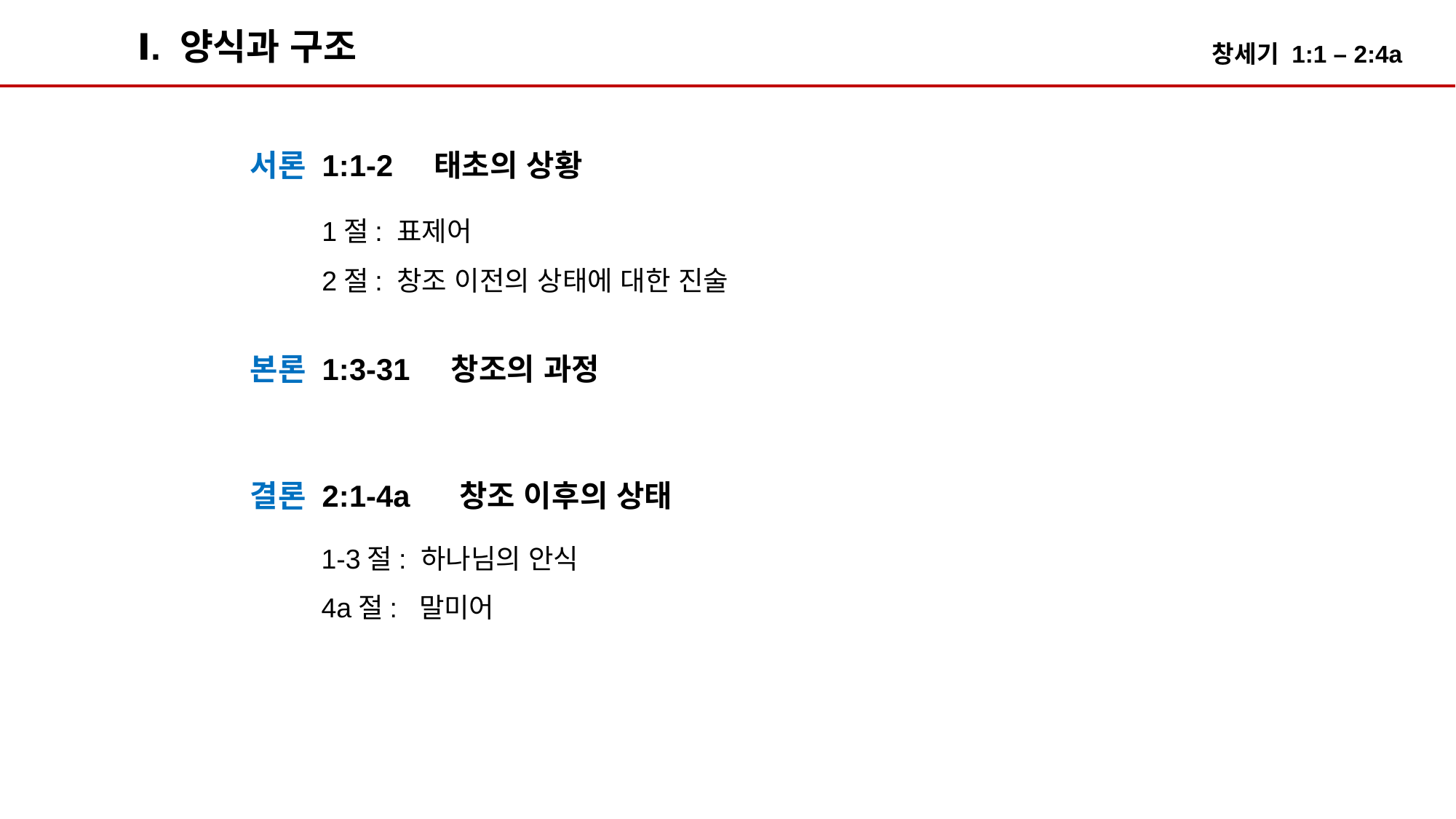

Ⅰ. 양식과 구조
서론 1:1-2    태초의 상황
1절: 표제어
2절: 창조 이전의 상태에 대한 진술
본론 1:3-31    창조의 과정
결론 2:1-4a     창조 이후의 상태
1-3절: 하나님의 안식
4a절:  말미어